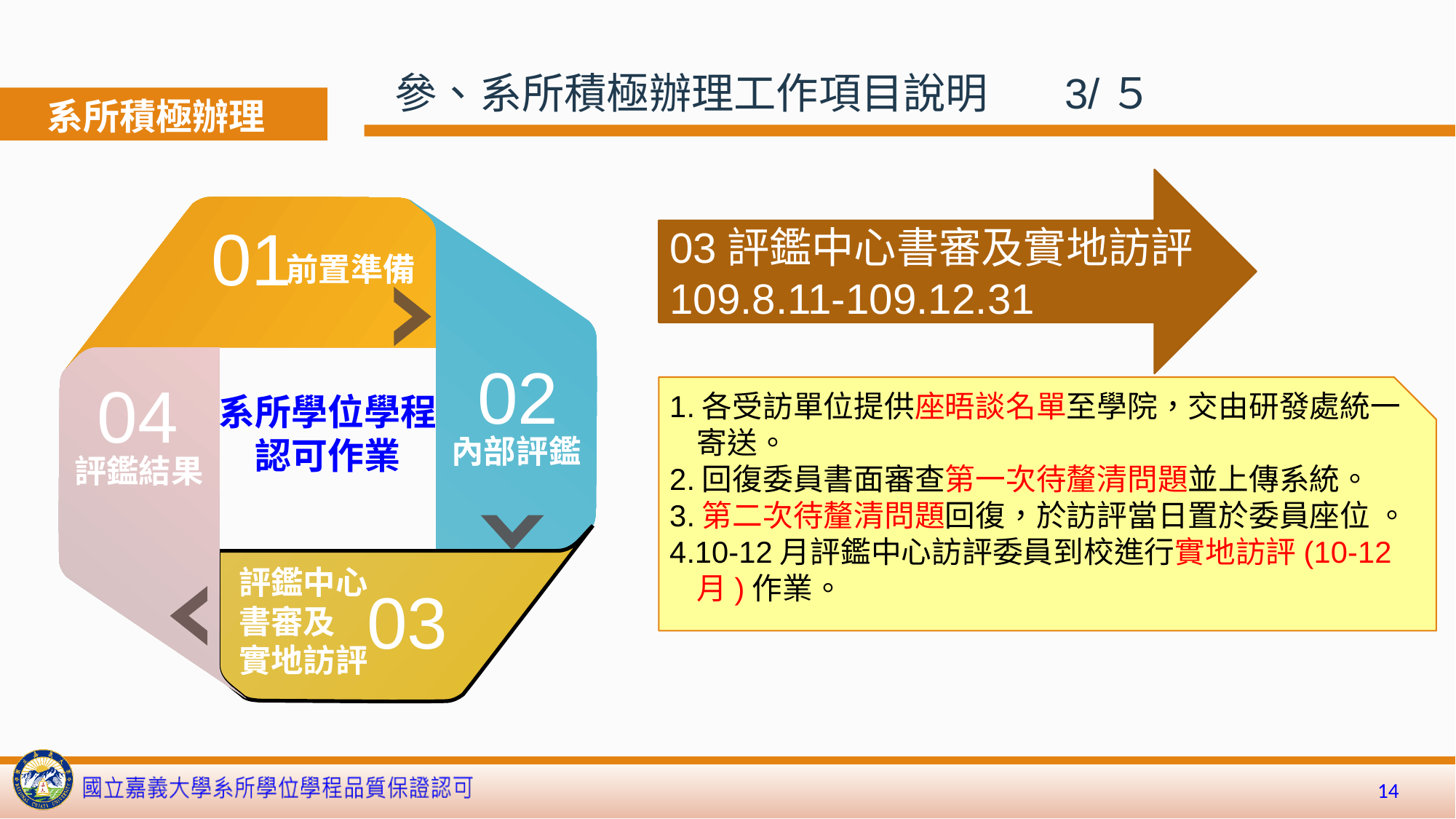

參、系所積極辦理工作項目說明       3/５
系所積極辦理
03評鑑中心書審及實地訪評109.8.11-109.12.31

01
前置準備

03

評鑑中心
書審及
實地訪評

內部評鑑
02
04
評鑑結果
系所學位學程
認可作業

1.各受訪單位提供座晤談名單至學院，交由研發處統一
   寄送。
2.回復委員書面審查第一次待釐清問題並上傳系統。
3.第二次待釐清問題回復，於訪評當日置於委員座位 。
4.10-12月評鑑中心訪評委員到校進行實地訪評(10-12
   月)作業。

14